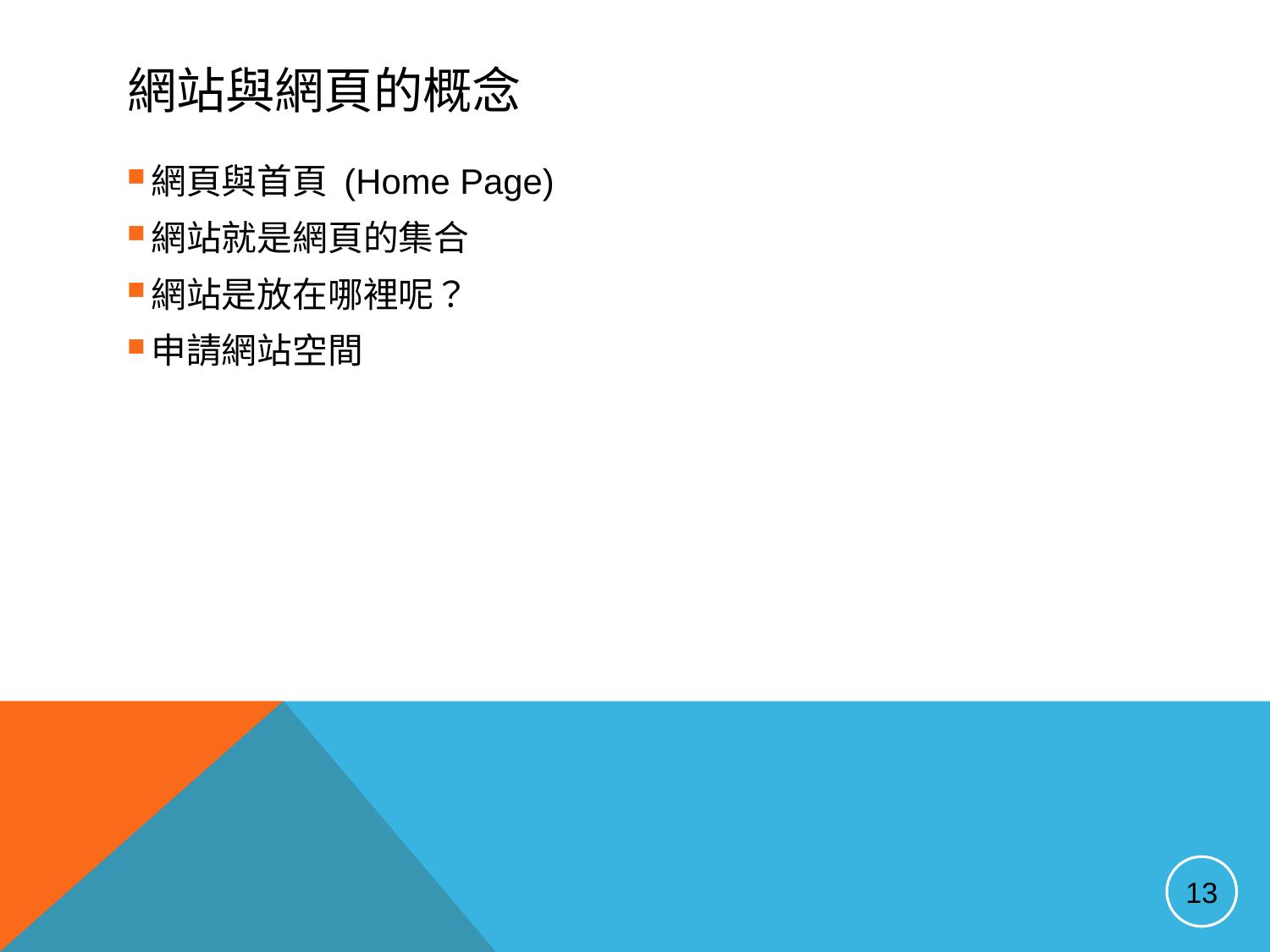

# 網站與網頁的概念
網頁與首頁 (Home Page)
網站就是網頁的集合
網站是放在哪裡呢？
申請網站空間
13